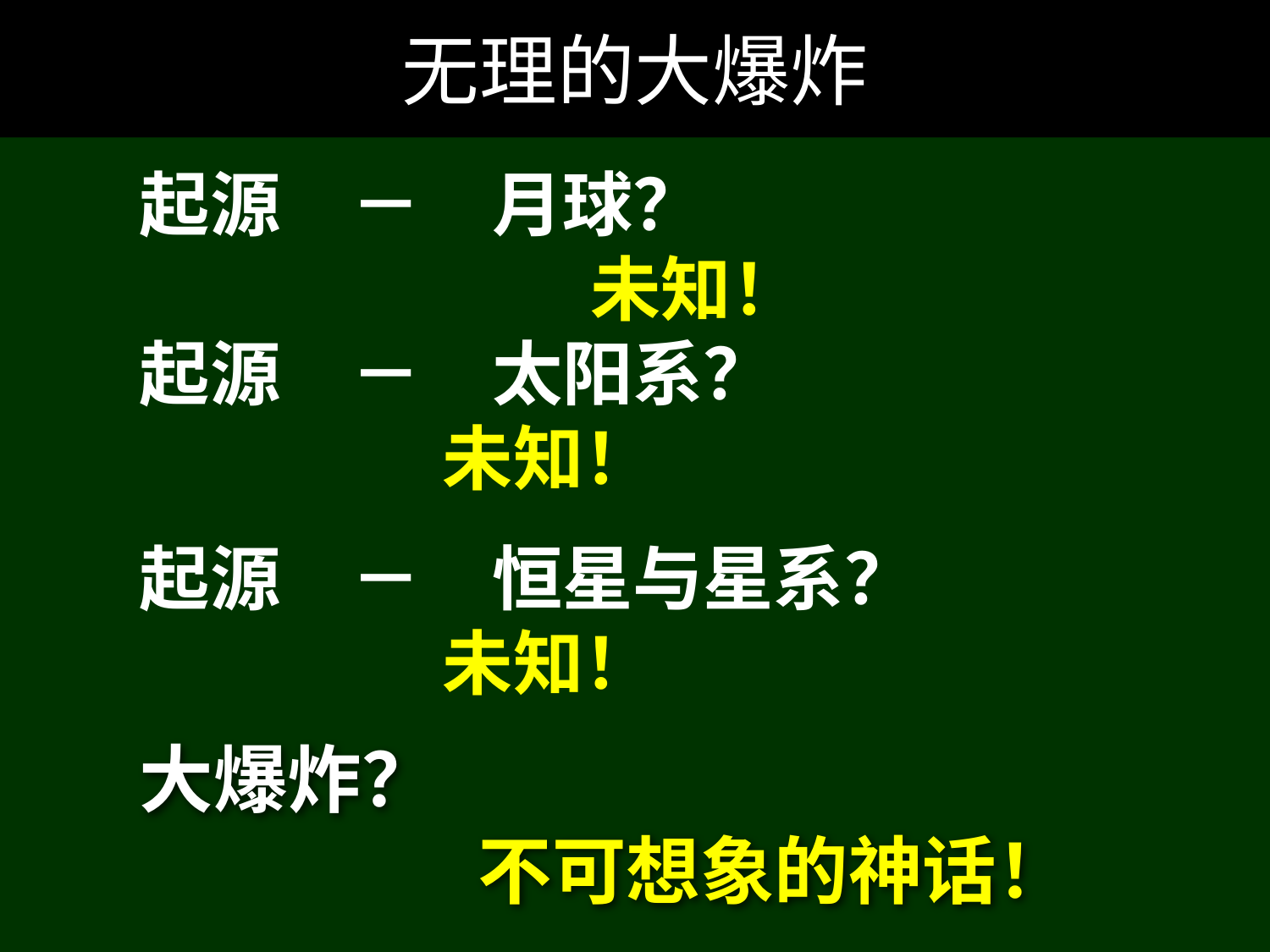

# 无理的大爆炸
起源　－　月球？　
　　	    	　未知！
起源　－　太阳系？
		  未知！
起源　－　恒星与星系？
		  未知！
大爆炸？
不可想象的神话！